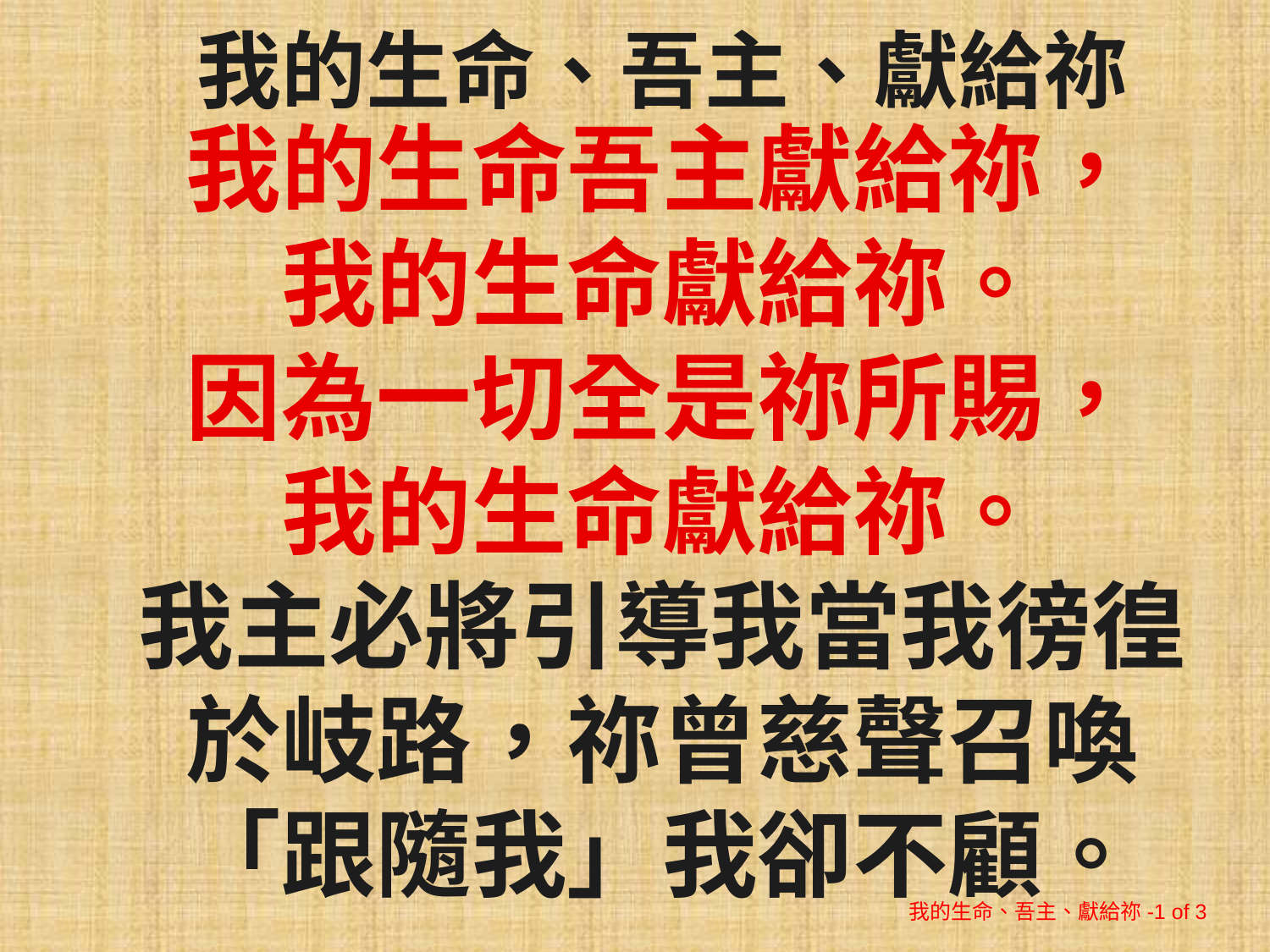

我的生命、吾主、獻給祢
我的生命吾主獻給祢，
我的生命獻給祢。
因為一切全是祢所賜，
我的生命獻給祢。
我主必將引導我當我徬徨於岐路，祢曾慈聲召喚「跟隨我」我卻不顧。
我的生命、吾主、獻給祢-1 of 3